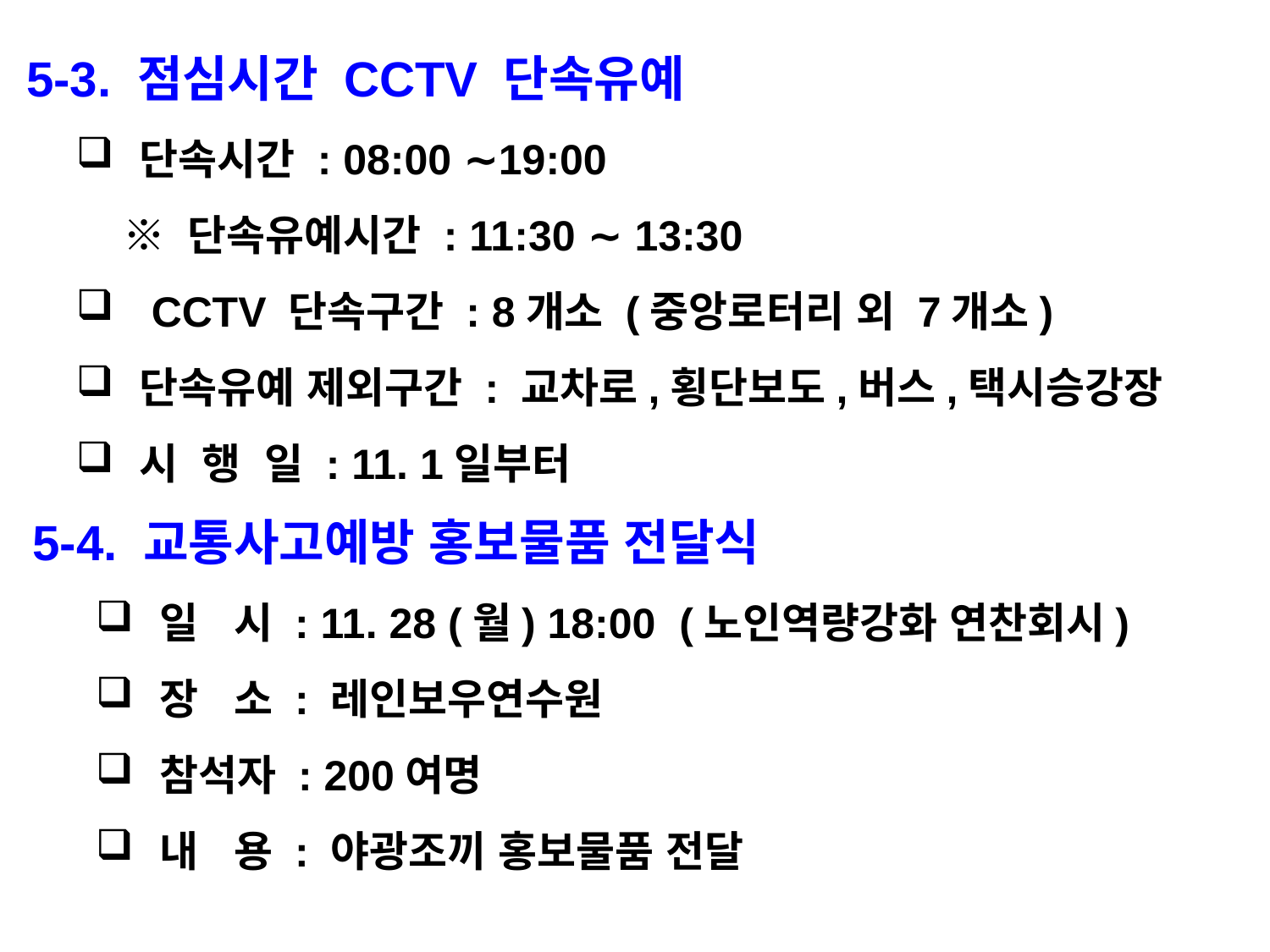

5-3. 점심시간 CCTV 단속유예
단속시간 : 08:00 ∼19:00
    ※ 단속유예시간 : 11:30 ∼ 13:30
 CCTV 단속구간 : 8개소 (중앙로터리 외 7개소)
단속유예 제외구간 : 교차로,횡단보도,버스,택시승강장
시  행  일 : 11. 1일부터
5-4. 교통사고예방 홍보물품 전달식
일   시 : 11. 28 (월) 18:00  (노인역량강화 연찬회시)
장   소 : 레인보우연수원
참석자 : 200여명
내   용 : 야광조끼 홍보물품 전달